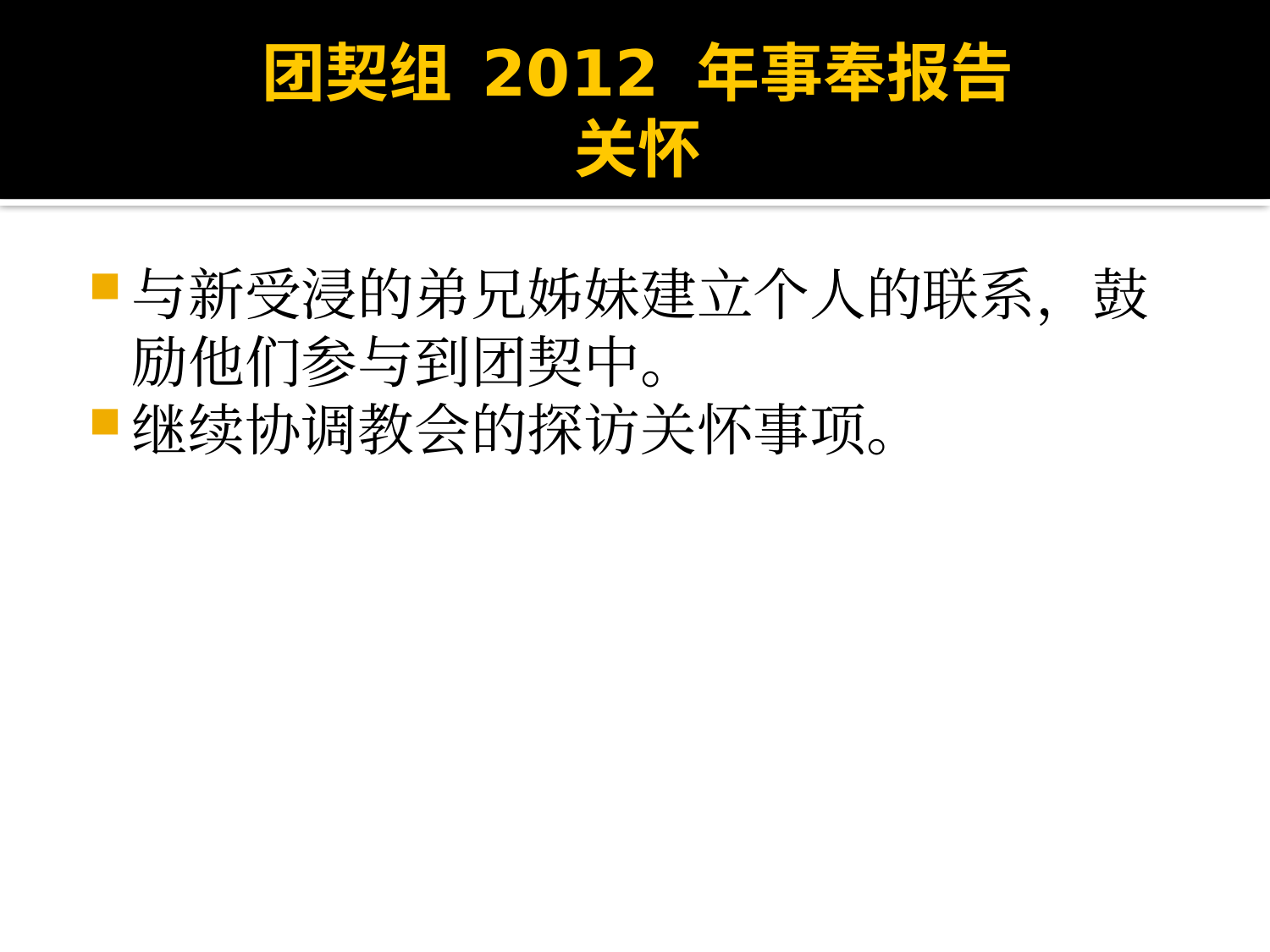

# 团契组 2012 年事奉报告 关怀
与新受浸的弟兄姊妹建立个人的联系，鼓励他们参与到团契中。
继续协调教会的探访关怀事项。